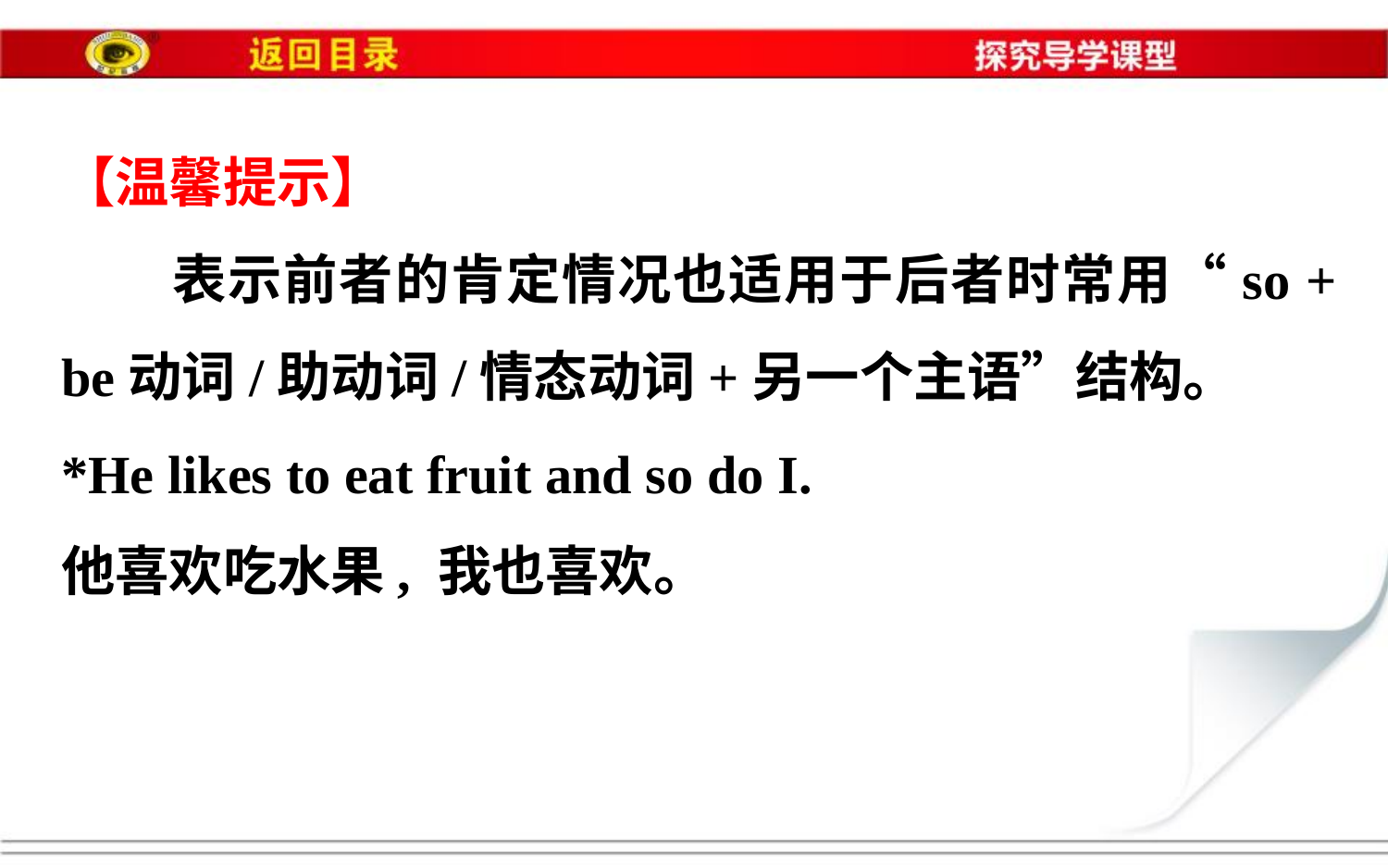

【温馨提示】
　　表示前者的肯定情况也适用于后者时常用“so + be动词/助动词/情态动词+另一个主语”结构。
*He likes to eat fruit and so do I.
他喜欢吃水果, 我也喜欢。